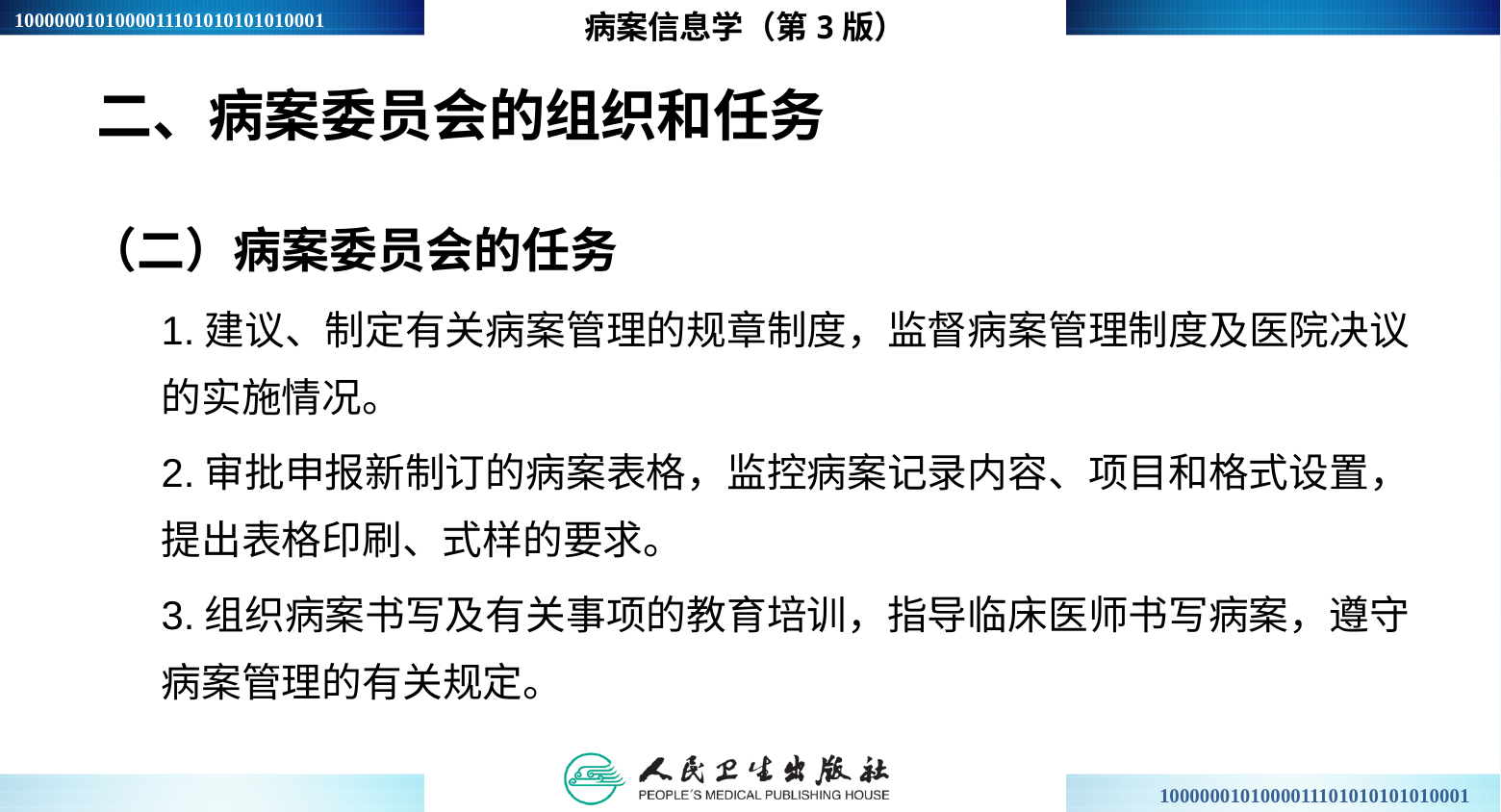

病案信息学（第3版）
二、病案委员会的组织和任务
（二）病案委员会的任务
1.建议、制定有关病案管理的规章制度，监督病案管理制度及医院决议的实施情况。
2.审批申报新制订的病案表格，监控病案记录内容、项目和格式设置，提出表格印刷、式样的要求。
3.组织病案书写及有关事项的教育培训，指导临床医师书写病案，遵守病案管理的有关规定。